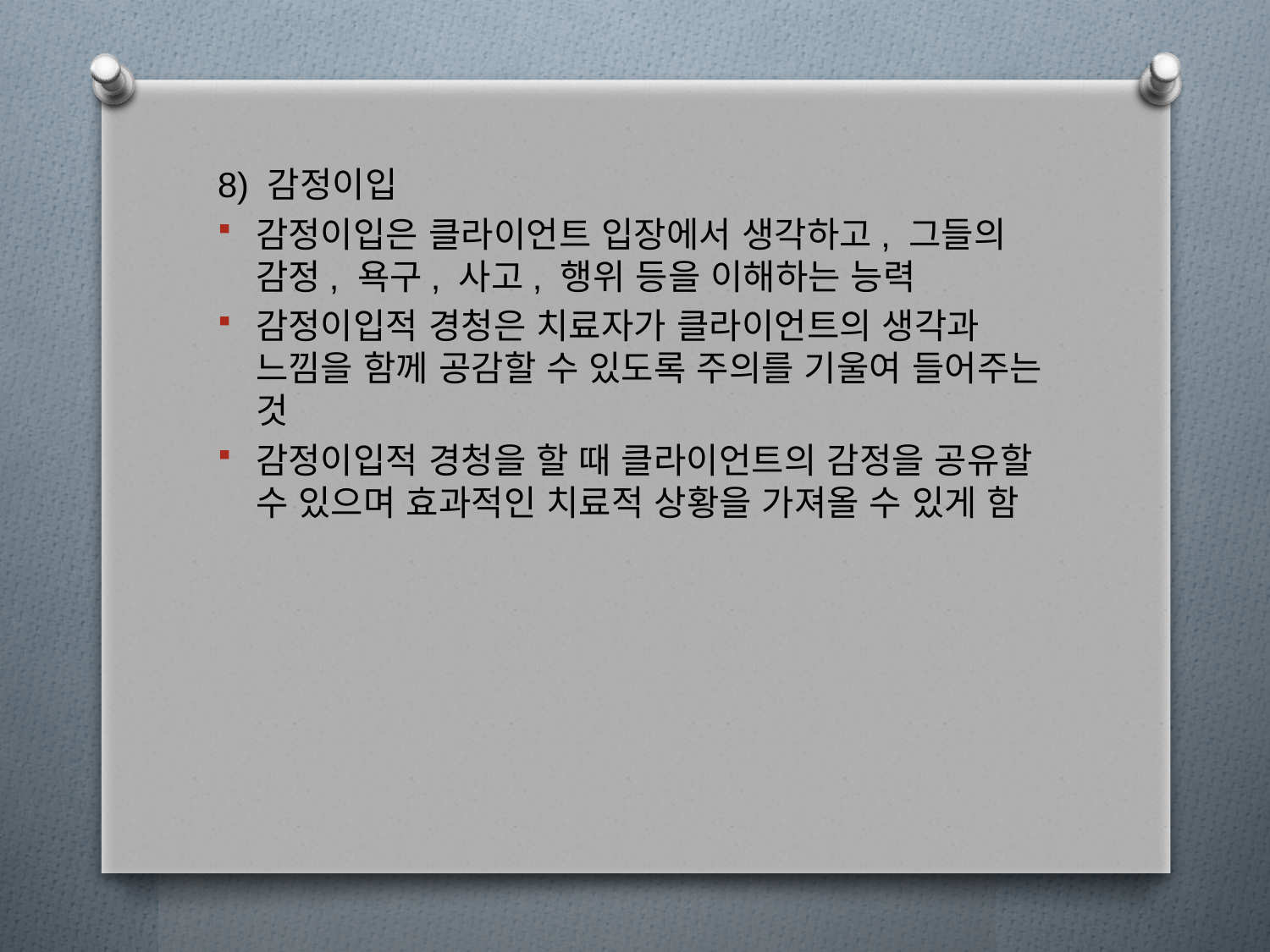

8) 감정이입
감정이입은 클라이언트 입장에서 생각하고, 그들의 감정, 욕구, 사고, 행위 등을 이해하는 능력
감정이입적 경청은 치료자가 클라이언트의 생각과 느낌을 함께 공감할 수 있도록 주의를 기울여 들어주는 것
감정이입적 경청을 할 때 클라이언트의 감정을 공유할 수 있으며 효과적인 치료적 상황을 가져올 수 있게 함